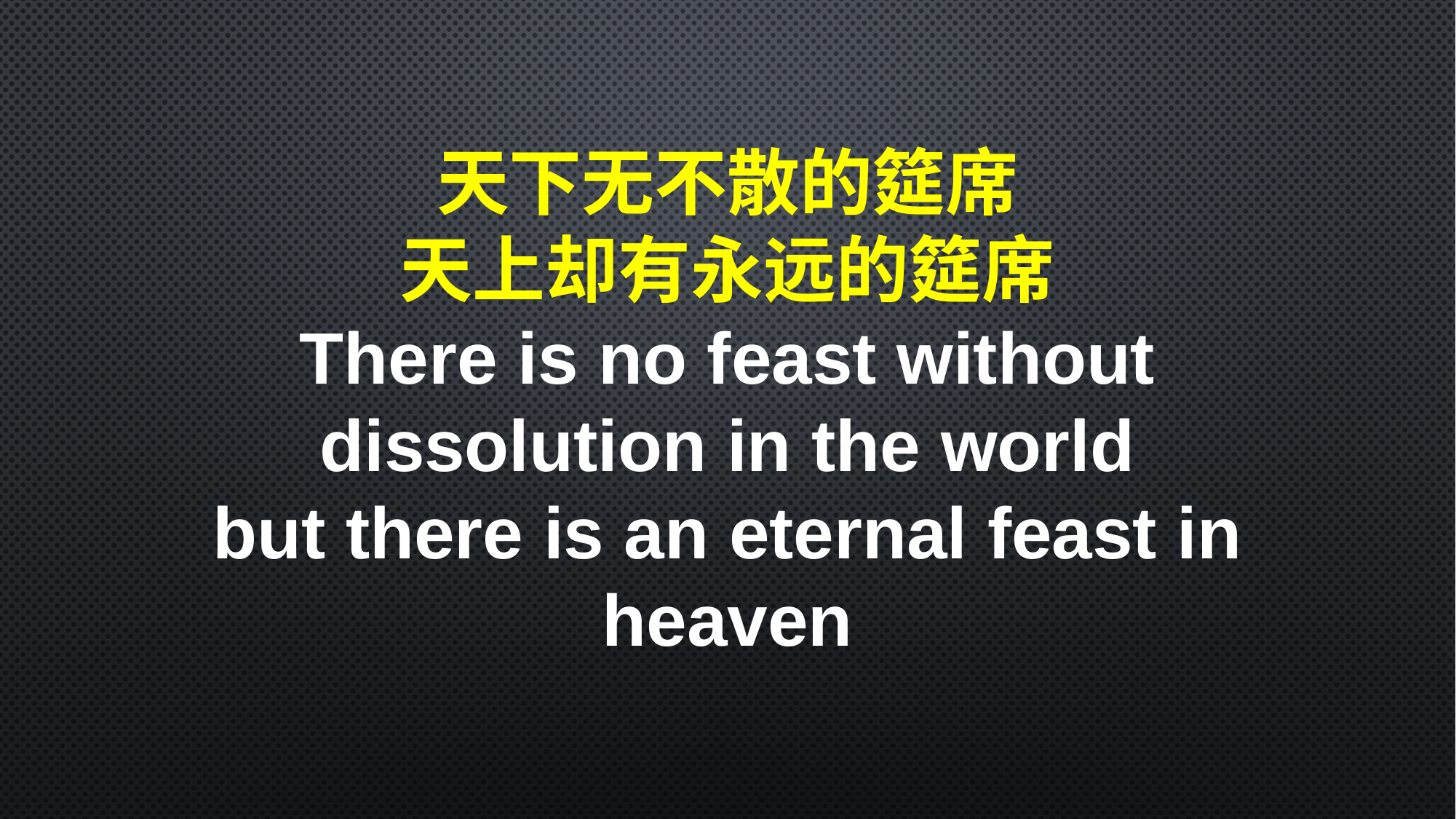

天下无不散的筵席
天上却有永远的筵席
There is no feast without dissolution in the world
but there is an eternal feast in heaven